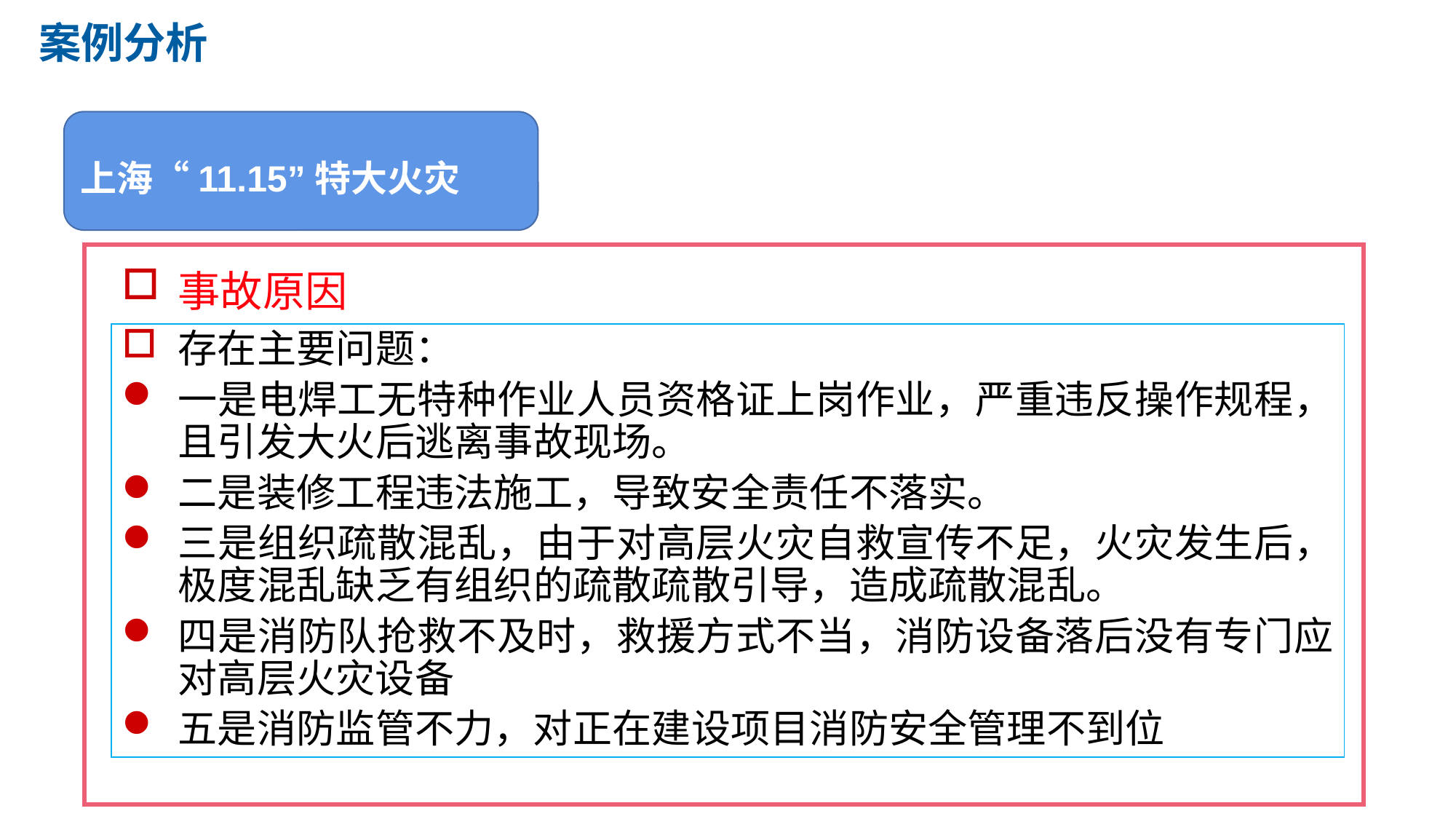

案例分析
上海“11.15”特大火灾

事故原因
存在主要问题：
一是电焊工无特种作业人员资格证上岗作业，严重违反操作规程，且引发大火后逃离事故现场。
二是装修工程违法施工，导致安全责任不落实。
三是组织疏散混乱，由于对高层火灾自救宣传不足，火灾发生后，极度混乱缺乏有组织的疏散疏散引导，造成疏散混乱。
四是消防队抢救不及时，救援方式不当，消防设备落后没有专门应对高层火灾设备
五是消防监管不力，对正在建设项目消防安全管理不到位